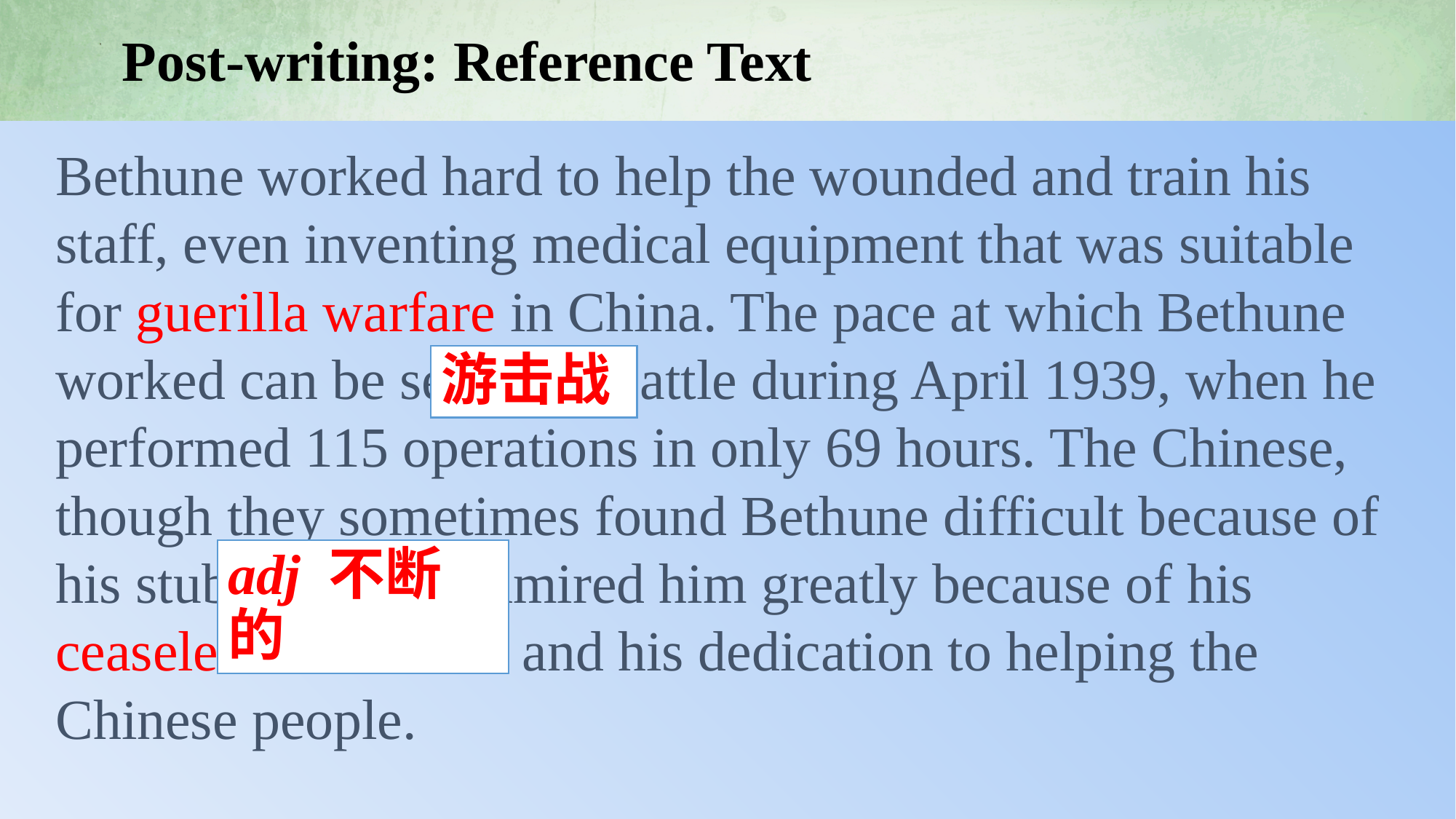

Post-writing: Reference Text

Bethune worked hard to help the wounded and train his staff, even inventing medical equipment that was suitable for guerilla warfare in China. The pace at which Bethune worked can be seen in a battle during April 1939, when he performed 115 operations in only 69 hours. The Chinese, though they sometimes found Bethune difficult because of his stubbornness, admired him greatly because of his ceaseless hard work and his dedication to helping the Chinese people.
游击战
adj 不断的